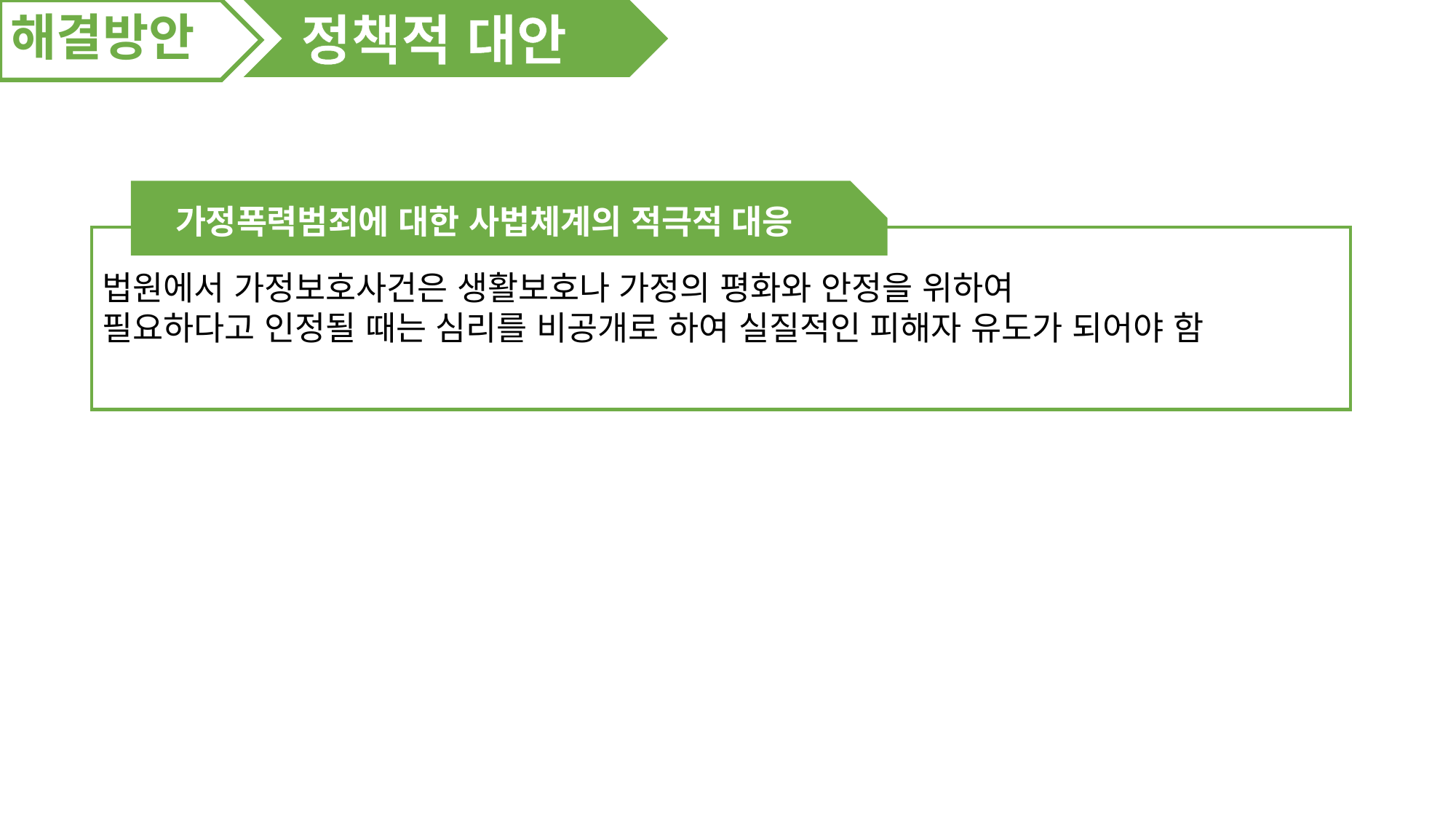

정책적 대안
해결방안

가정폭력범죄에 대한 사법체계의 적극적 대응

법원에서 가정보호사건은 생활보호나 가정의 평화와 안정을 위하여
필요하다고 인정될 때는 심리를 비공개로 하여 실질적인 피해자 유도가 되어야 함